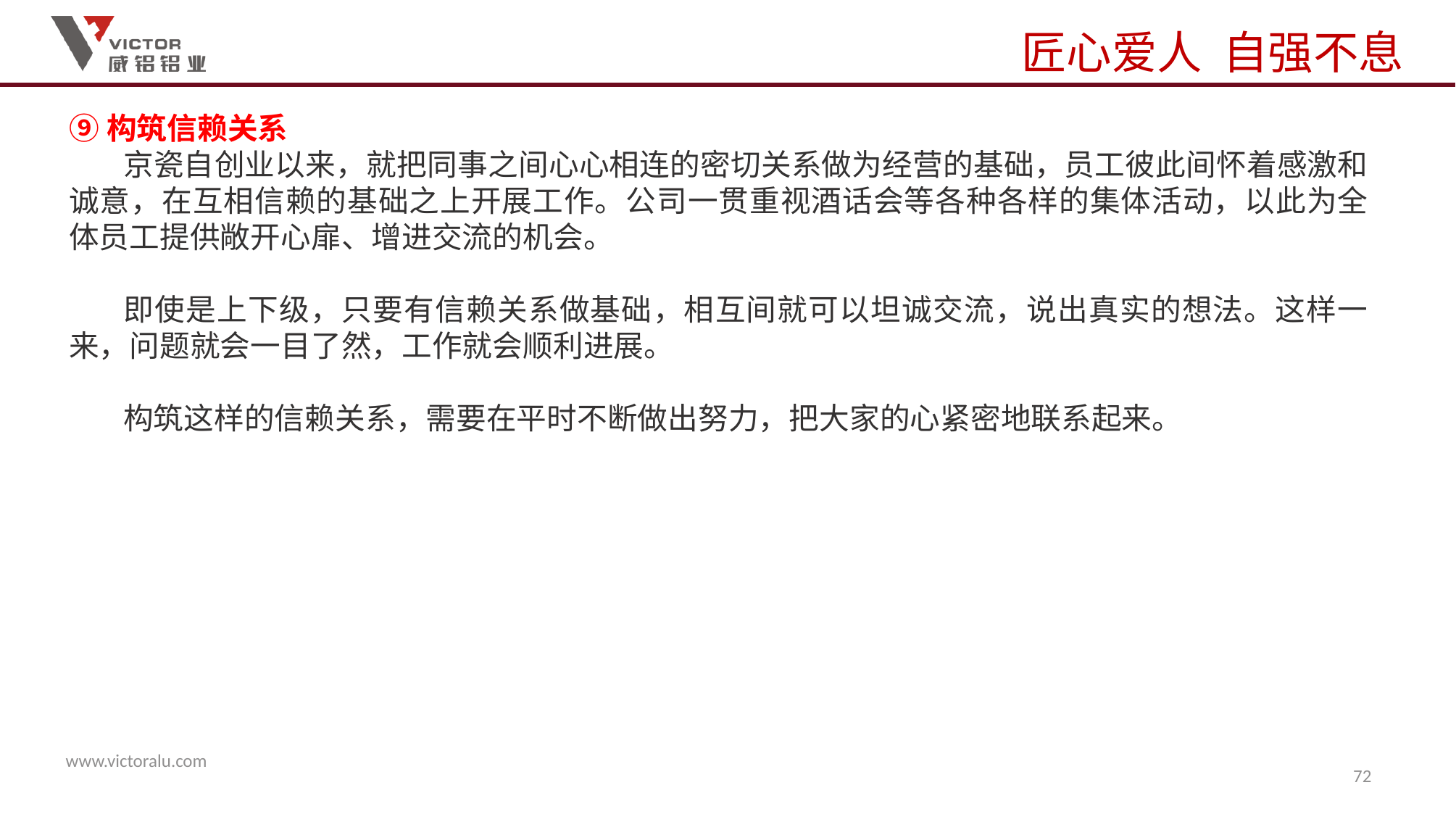

⑨构筑信赖关系
京瓷自创业以来，就把同事之间心心相连的密切关系做为经营的基础，员工彼此间怀着感激和诚意，在互相信赖的基础之上开展工作。公司一贯重视酒话会等各种各样的集体活动，以此为全体员工提供敞开心扉、增进交流的机会。

即使是上下级，只要有信赖关系做基础，相互间就可以坦诚交流，说出真实的想法。这样一来，问题就会一目了然，工作就会顺利进展。

构筑这样的信赖关系，需要在平时不断做出努力，把大家的心紧密地联系起来。
72